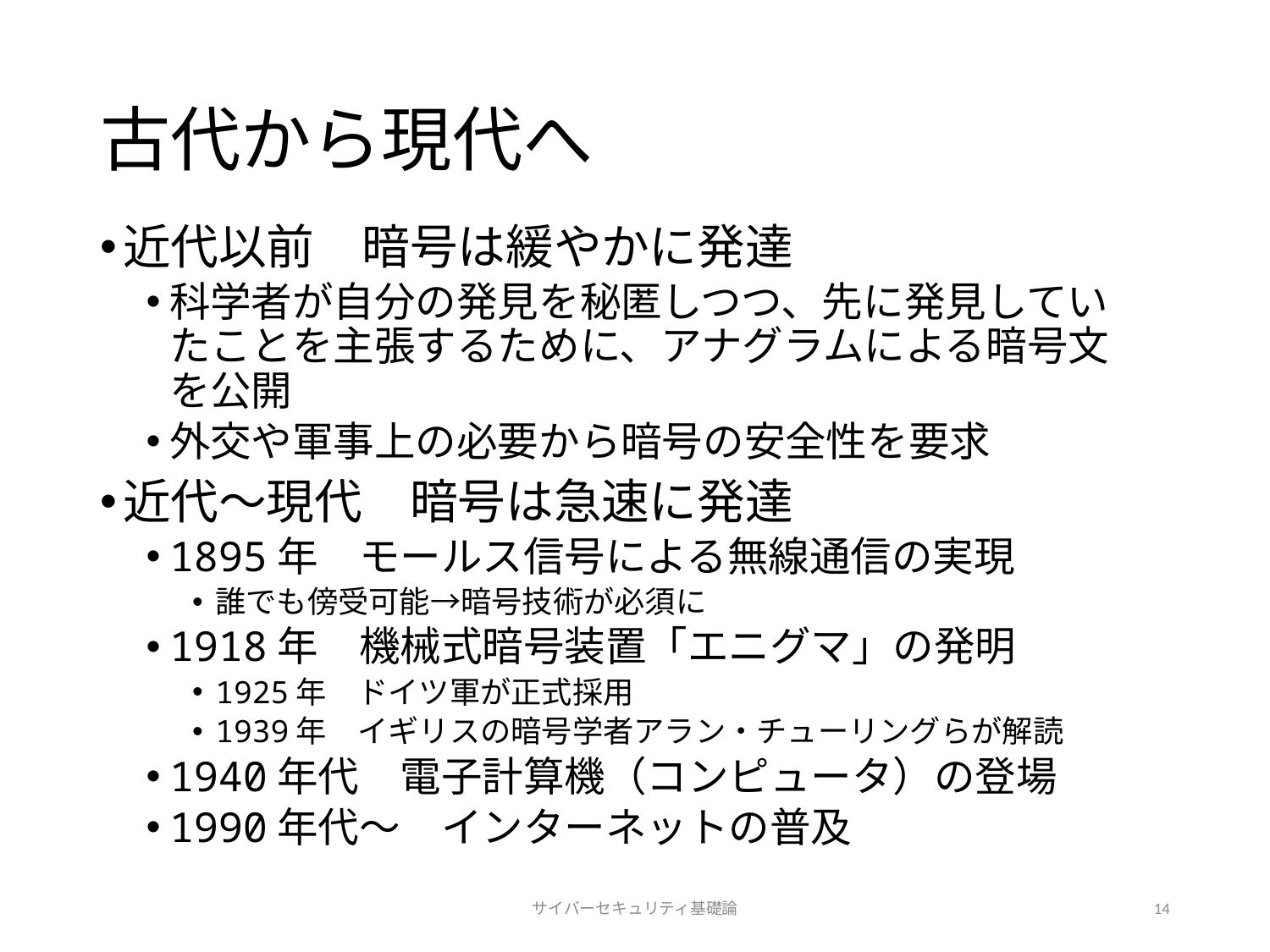

# 古代から現代へ
近代以前　暗号は緩やかに発達
科学者が自分の発見を秘匿しつつ、先に発見していたことを主張するために、アナグラムによる暗号文を公開
外交や軍事上の必要から暗号の安全性を要求
近代～現代　暗号は急速に発達
1895年　モールス信号による無線通信の実現
誰でも傍受可能→暗号技術が必須に
1918年　機械式暗号装置「エニグマ」の発明
1925年　ドイツ軍が正式採用
1939年　イギリスの暗号学者アラン・チューリングらが解読
1940年代　電子計算機（コンピュータ）の登場
1990年代～　インターネットの普及
サイバーセキュリティ基礎論
14